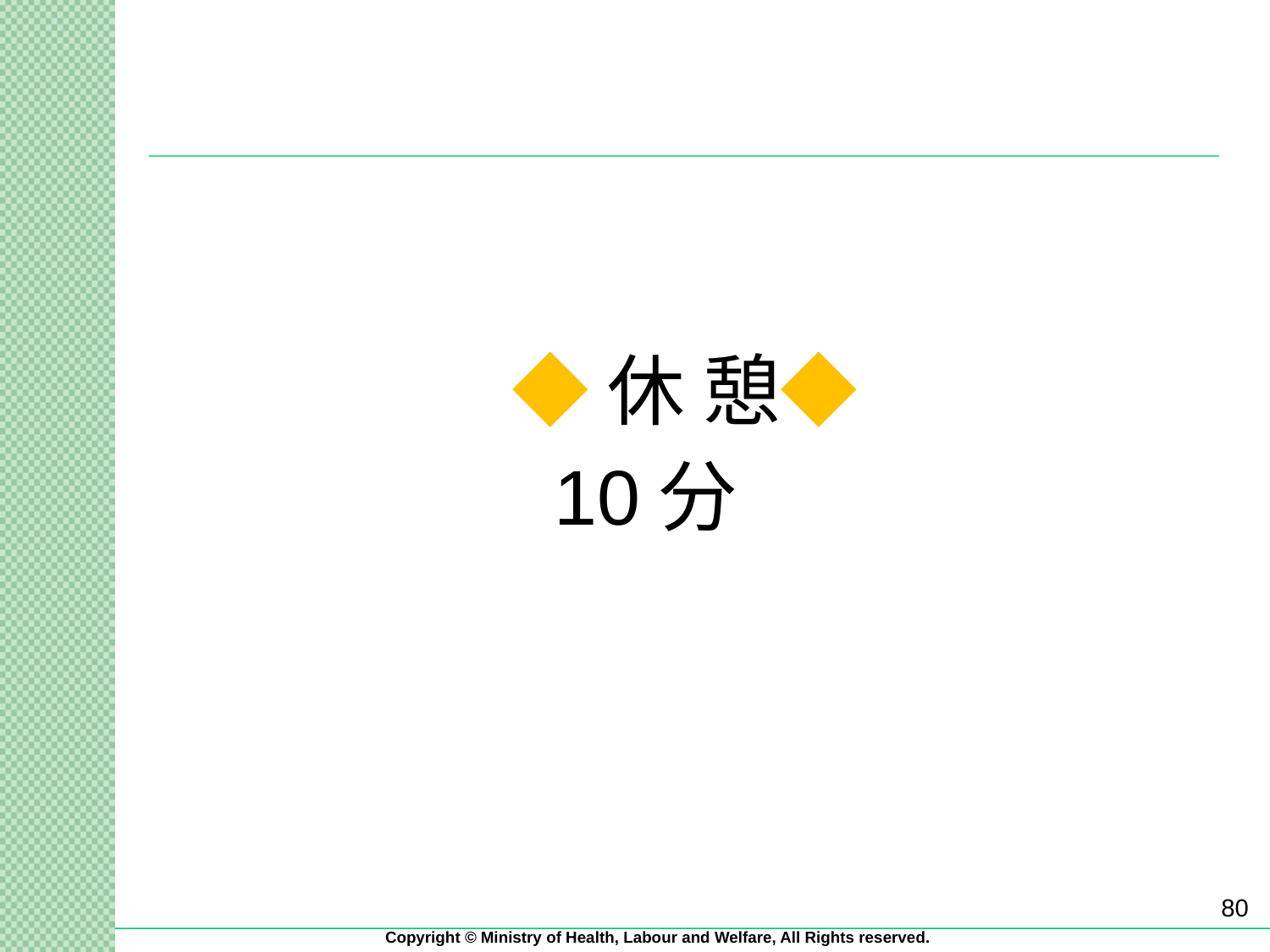

◆休 憩◆
10分
80
Copyright © Ministry of Health, Labour and Welfare, All Rights reserved.